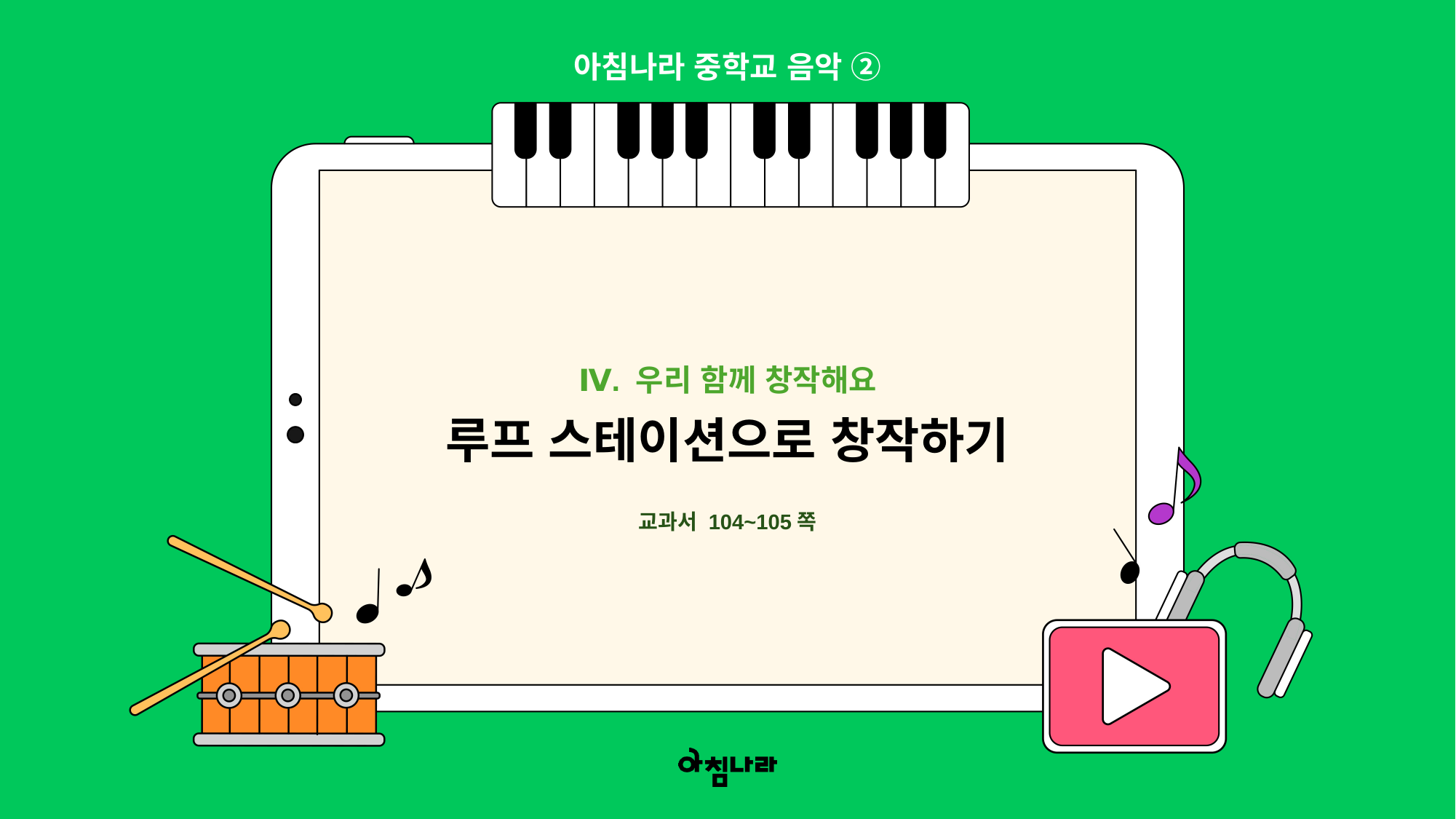

아침나라 중학교 음악 ②
Ⅳ. 우리 함께 창작해요
루프 스테이션으로 창작하기
교과서 104~105쪽